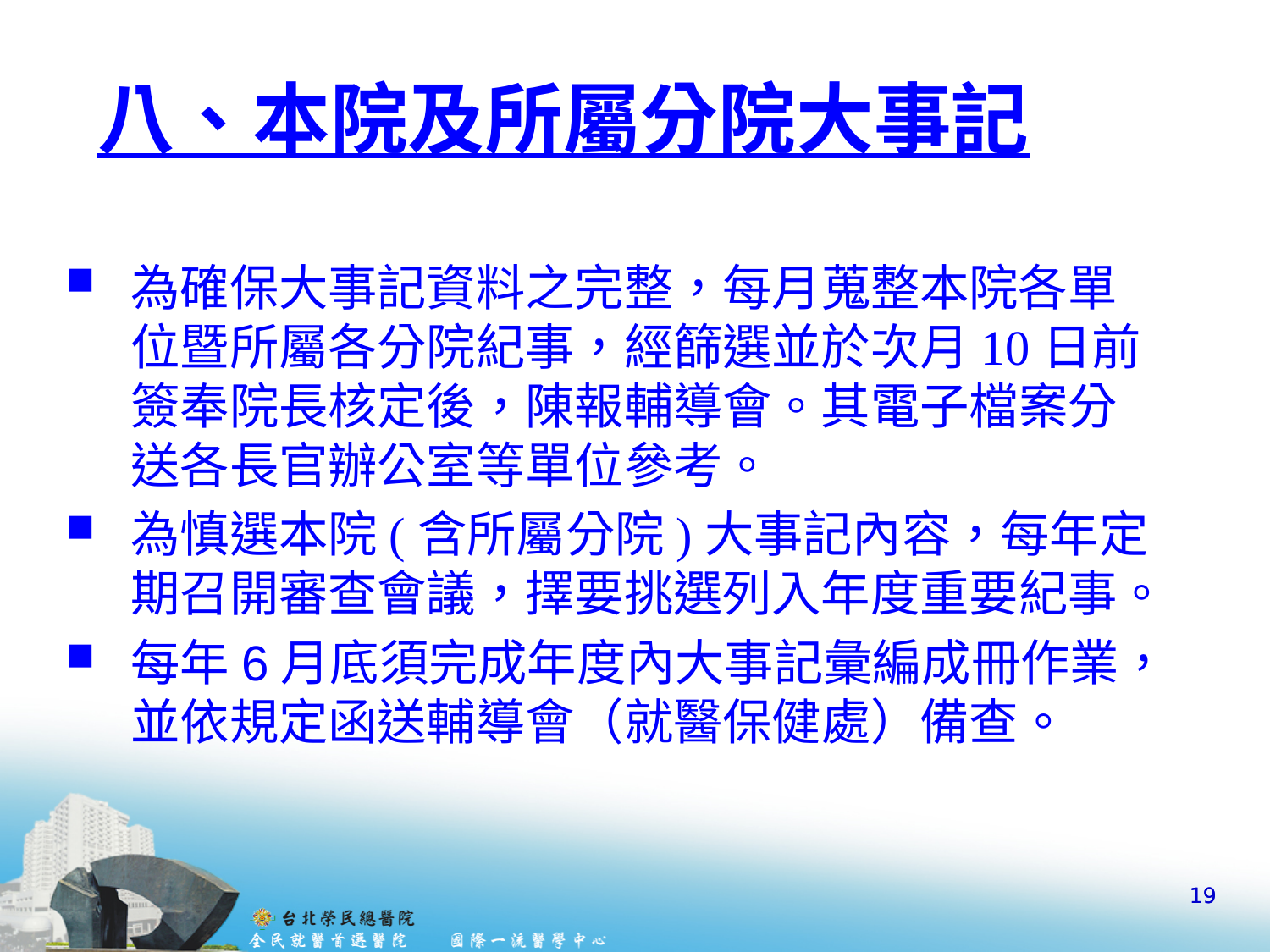

八、本院及所屬分院大事記
為確保大事記資料之完整，每月蒐整本院各單位暨所屬各分院紀事，經篩選並於次月10日前簽奉院長核定後，陳報輔導會。其電子檔案分送各長官辦公室等單位參考。
為慎選本院(含所屬分院)大事記內容，每年定期召開審查會議，擇要挑選列入年度重要紀事。
每年6月底須完成年度內大事記彙編成冊作業，並依規定函送輔導會（就醫保健處）備查。

19
19